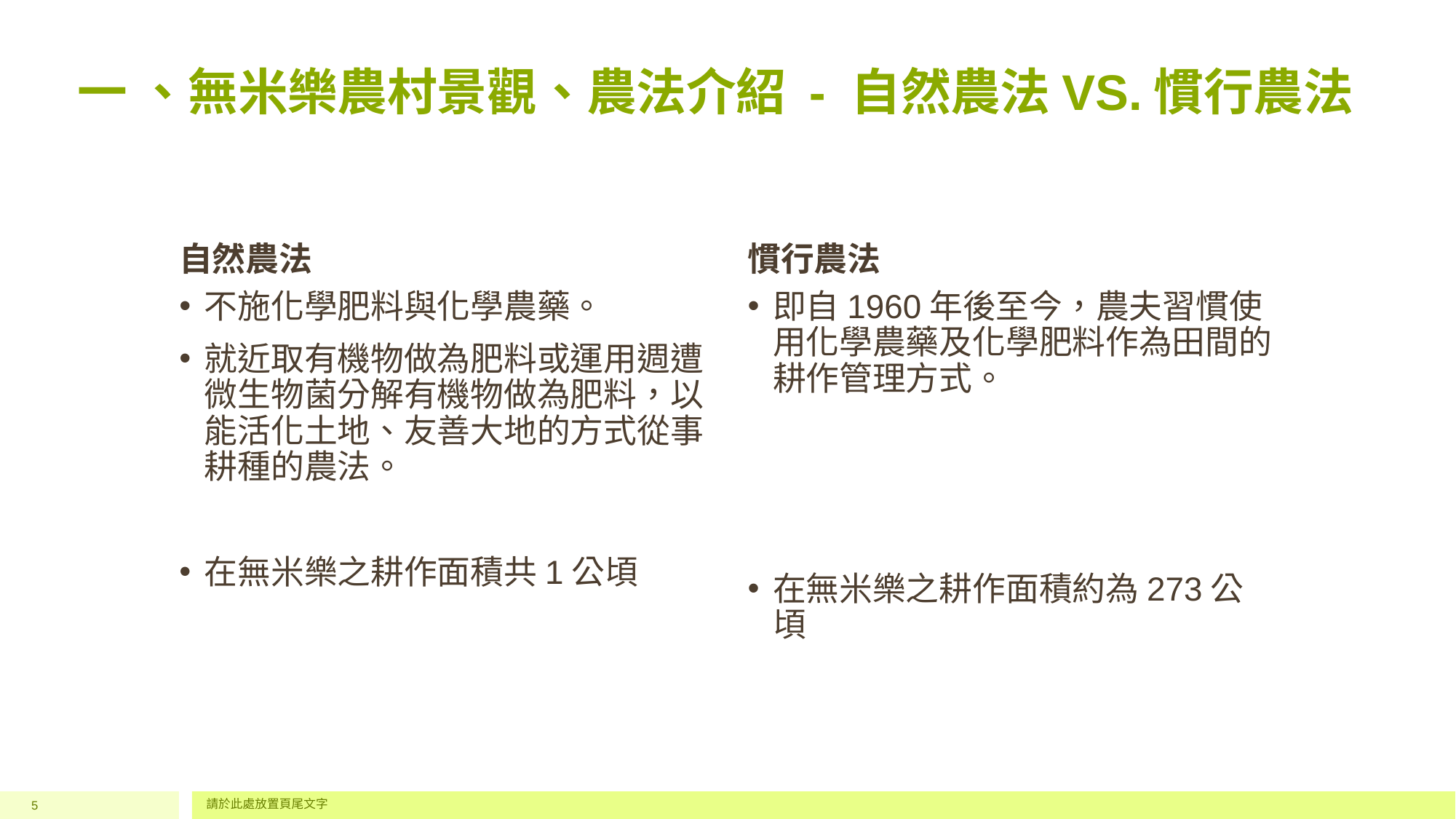

# 一 、無米樂農村景觀、農法介紹 - 自然農法VS.慣行農法
自然農法
慣行農法
不施化學肥料與化學農藥。
就近取有機物做為肥料或運用週遭微生物菌分解有機物做為肥料，以能活化土地、友善大地的方式從事耕種的農法。

在無米樂之耕作面積共1公頃
即自1960年後至今，農夫習慣使用化學農藥及化學肥料作為田間的耕作管理方式。

在無米樂之耕作面積約為273公頃
5
請於此處放置頁尾文字